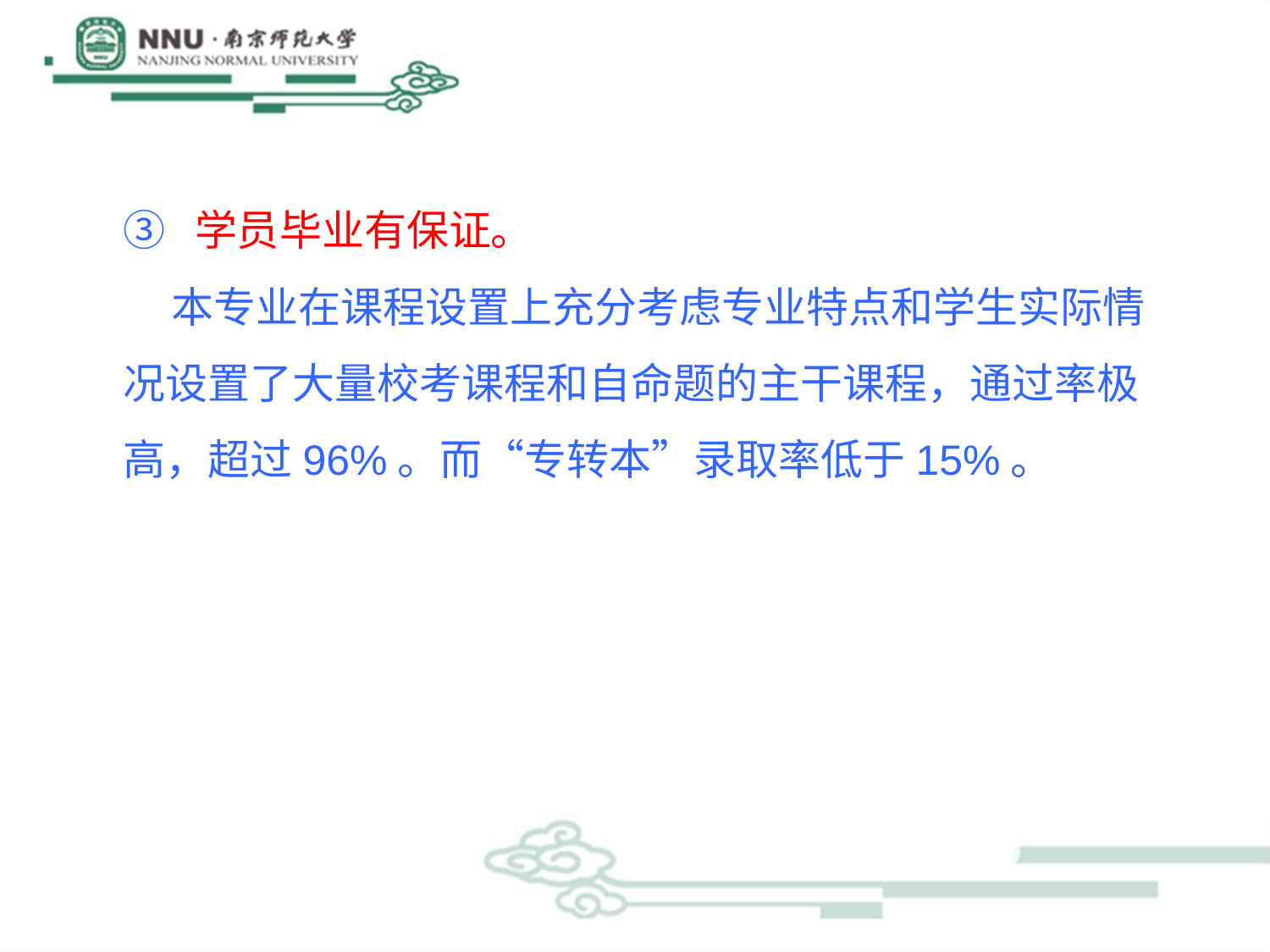

③  学员毕业有保证。
    本专业在课程设置上充分考虑专业特点和学生实际情况设置了大量校考课程和自命题的主干课程，通过率极高，超过96%。而“专转本”录取率低于15%。